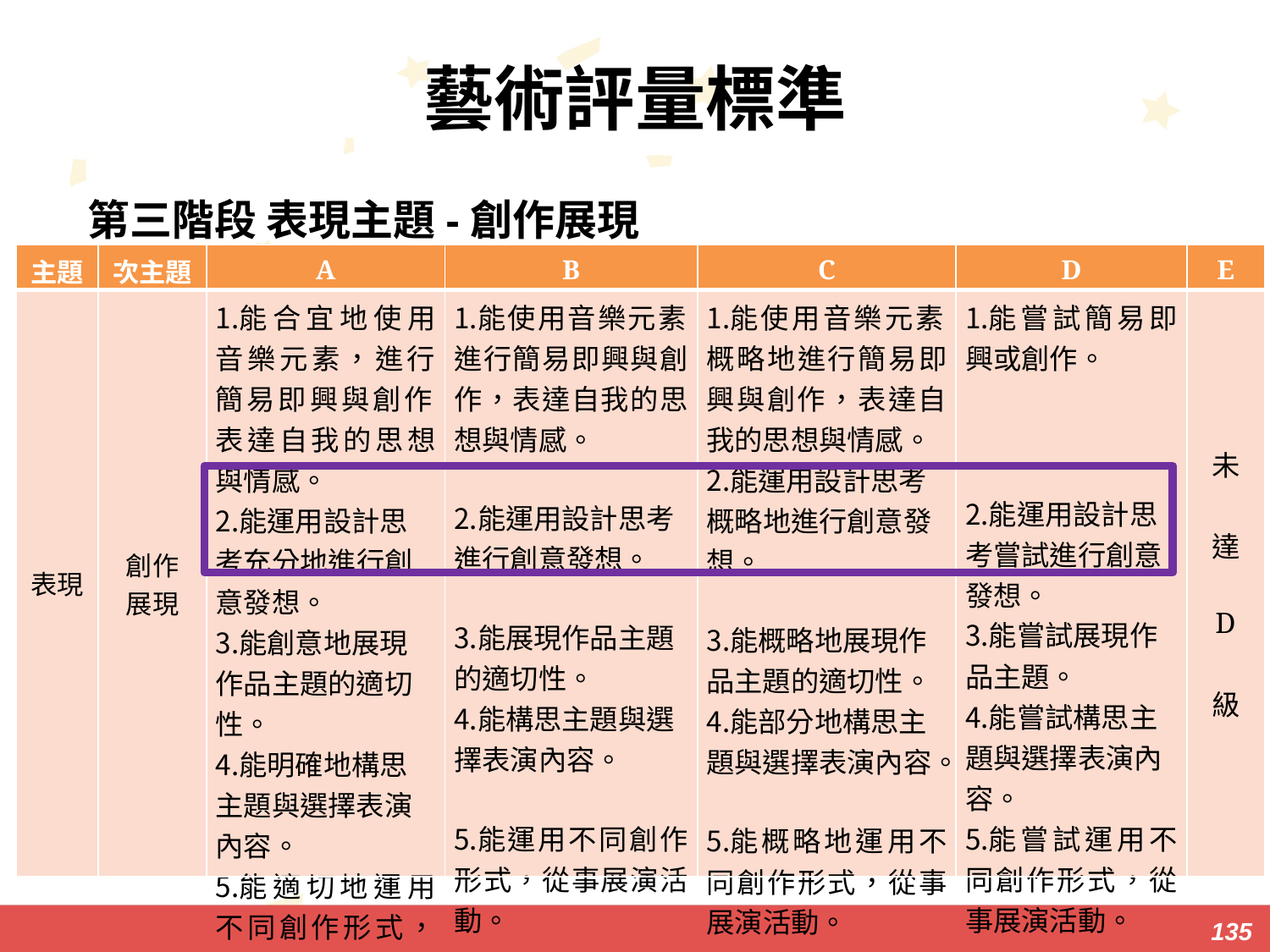

# 藝術評量標準
第三階段 表現主題-創作展現
| 主題 | 次主題 | A | B | C | D | E |
| --- | --- | --- | --- | --- | --- | --- |
| 表現 | 創作 展現 | 能合宜地使用音樂元素，進行簡易即興與創作，表達自我的思想與情感。 能運用設計思考充分地進行創意發想。 能創意地展現作品主題的適切性。 能明確地構思主題與選擇表演內容。 能適切地運用不同創作形式，從事展演活動。 | 能使用音樂元素，進行簡易即興與創作，表達自我的思想與情感。 能運用設計思考進行創意發想。 能展現作品主題的適切性。 能構思主題與選擇表演內容。 能運用不同創作形式，從事展演活動。 | 能使用音樂元素，概略地進行簡易即興與創作，表達自我的思想與情感。 能運用設計思考概略地進行創意發想。 能概略地展現作品主題的適切性。 能部分地構思主題與選擇表演內容。 能概略地運用不同創作形式，從事展演活動。 | 能嘗試簡易即興或創作。 能運用設計思考嘗試進行創意發想。 能嘗試展現作品主題。 能嘗試構思主題與選擇表演內容。 能嘗試運用不同創作形式，從事展演活動。 | 未 達 D 級 |

135